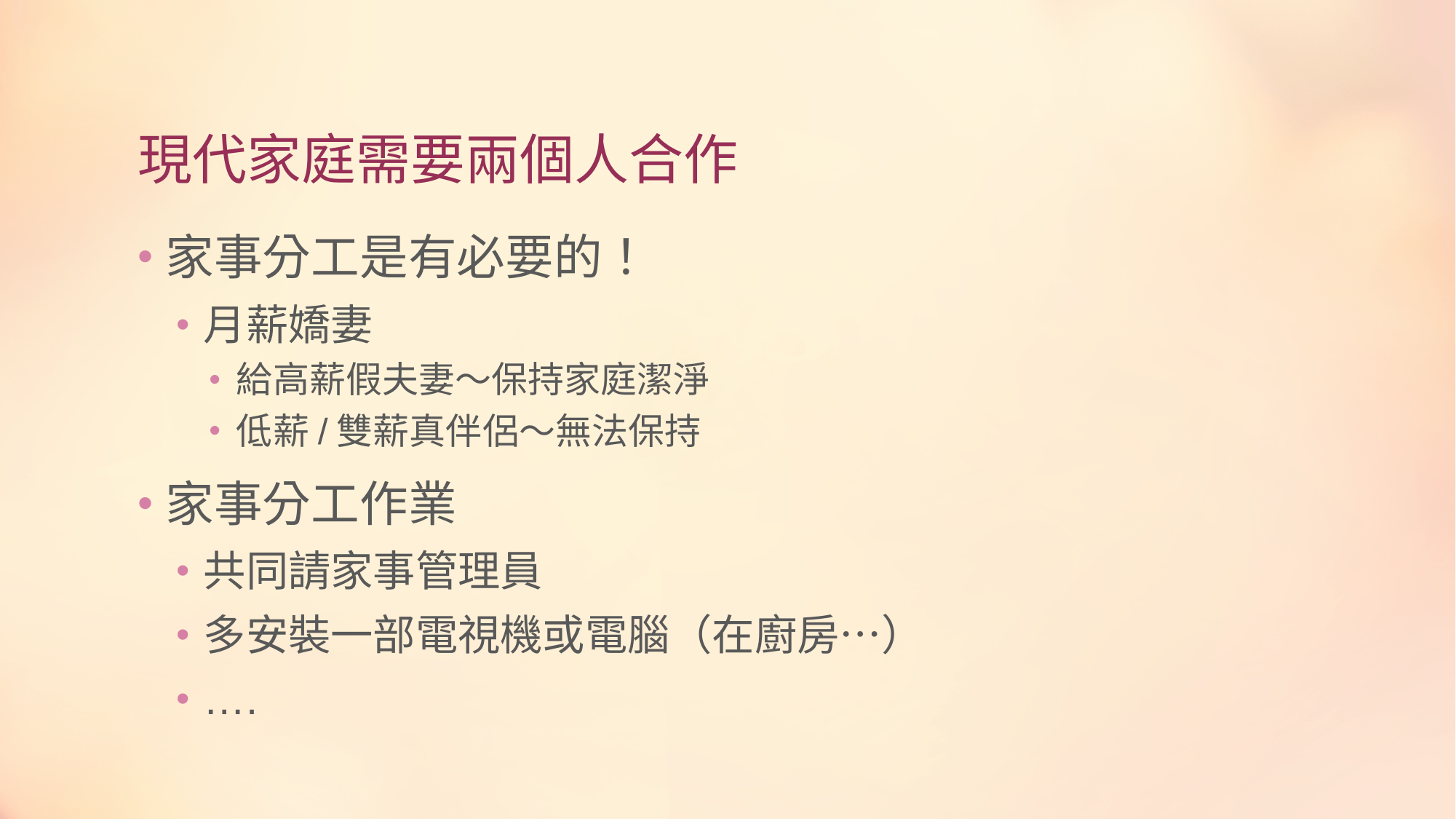

# 現代家庭需要兩個人合作
家事分工是有必要的！
月薪嬌妻
給高薪假夫妻～保持家庭潔淨
低薪/雙薪真伴侶～無法保持
家事分工作業
共同請家事管理員
多安裝一部電視機或電腦（在廚房…）
….